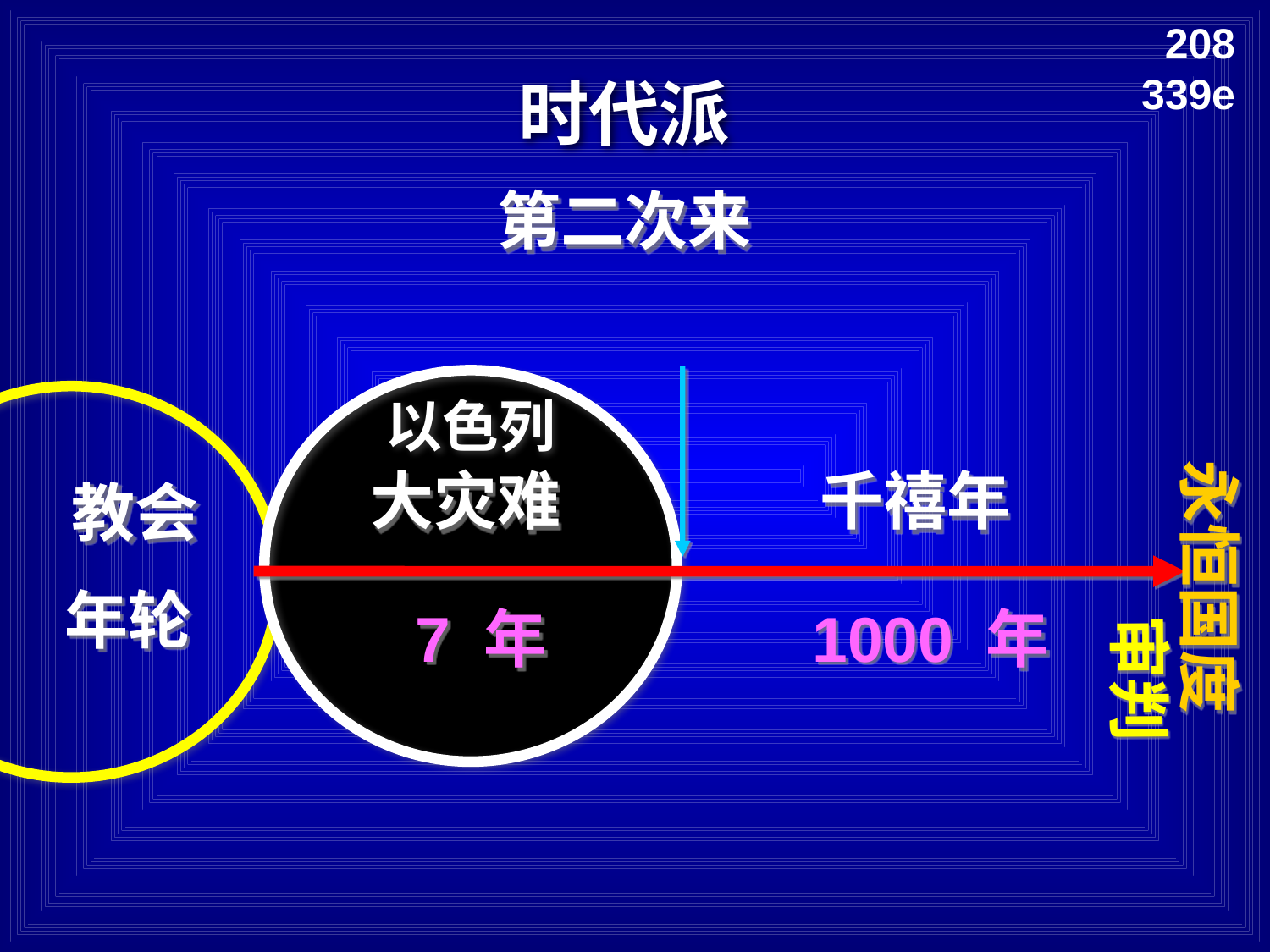

208
339e
时代派
第二次来

以色列

大灾难
千禧年
教会
年轮
永恒国度

7 年
1000 年
审判